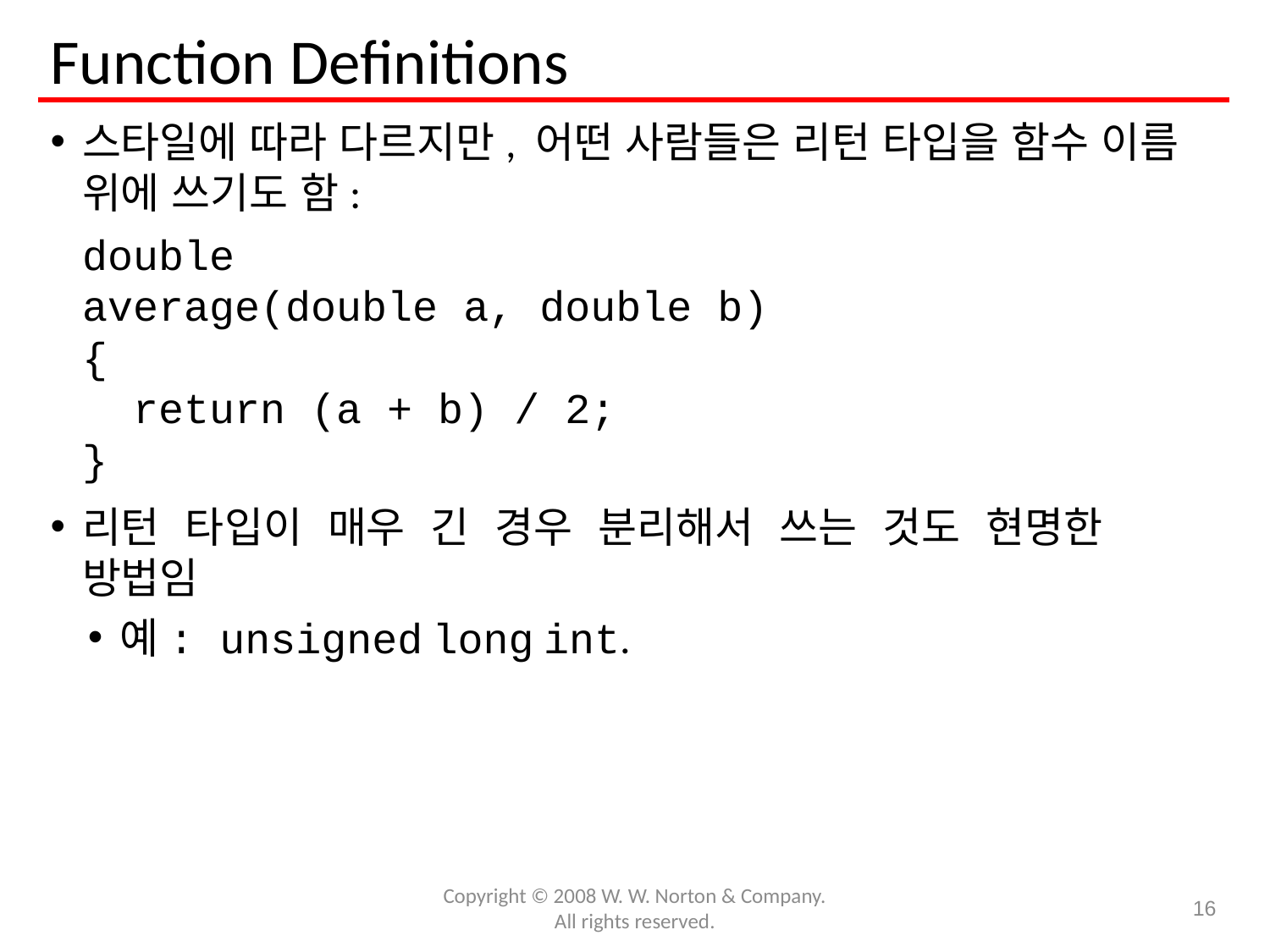

# Function Definitions
스타일에 따라 다르지만, 어떤 사람들은 리턴 타입을 함수 이름 위에 쓰기도 함:
	double
	average(double a, double b)
	{
	  return (a + b) / 2;
	}
리턴 타입이 매우 긴 경우 분리해서 쓰는 것도 현명한 방법임
예: unsigned long int.
Copyright © 2008 W. W. Norton & Company.
All rights reserved.
16